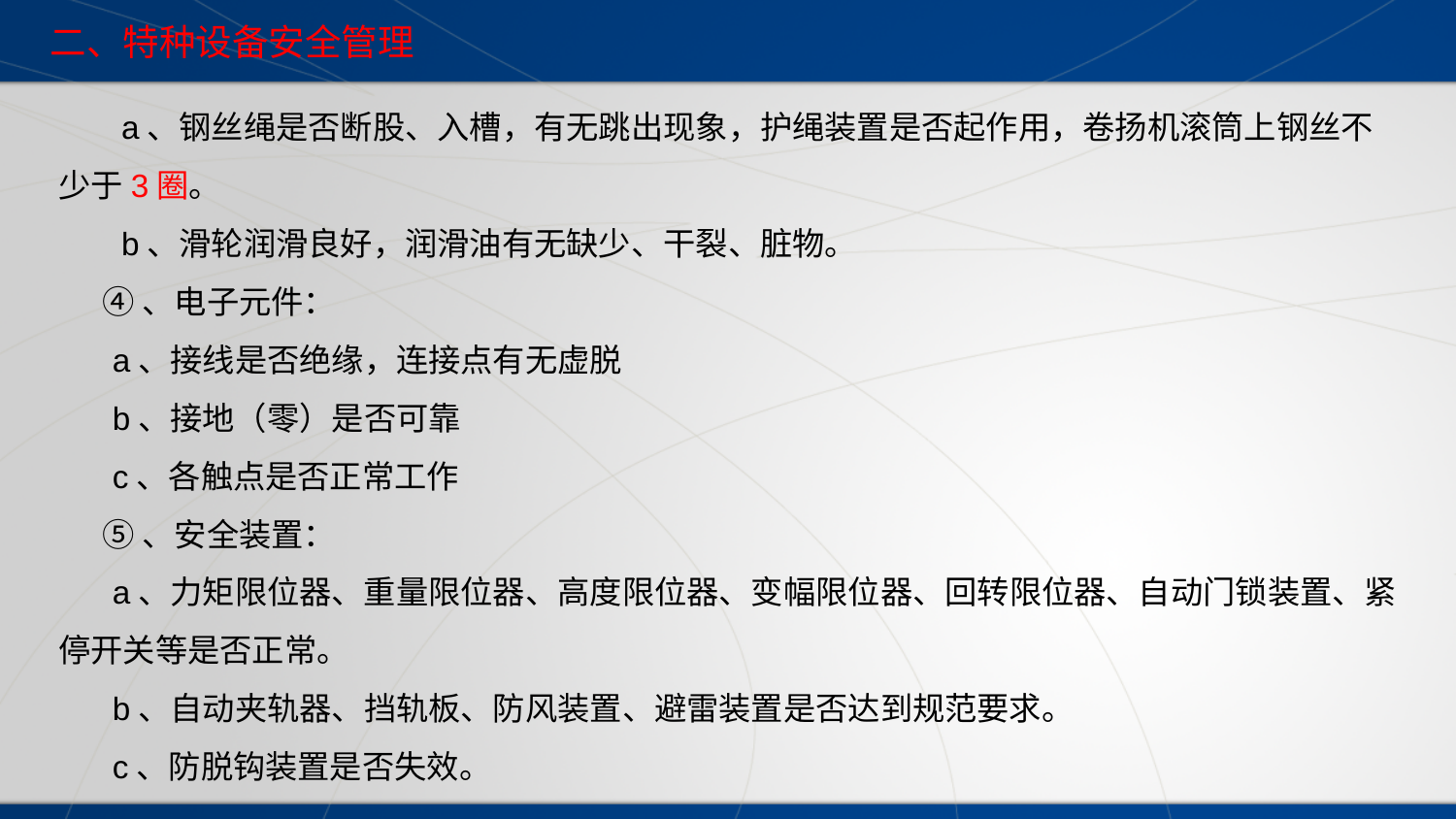

二、特种设备安全管理
       a、钢丝绳是否断股、入槽，有无跳出现象，护绳装置是否起作用，卷扬机滚筒上钢丝不少于3圈。
       b、滑轮润滑良好，润滑油有无缺少、干裂、脏物。
      ④、电子元件：
      a、接线是否绝缘，连接点有无虚脱
      b、接地（零）是否可靠
      c、各触点是否正常工作
      ⑤、安全装置：
      a、力矩限位器、重量限位器、高度限位器、变幅限位器、回转限位器、自动门锁装置、紧停开关等是否正常。
      b、自动夹轨器、挡轨板、防风装置、避雷装置是否达到规范要求。
      c、防脱钩装置是否失效。